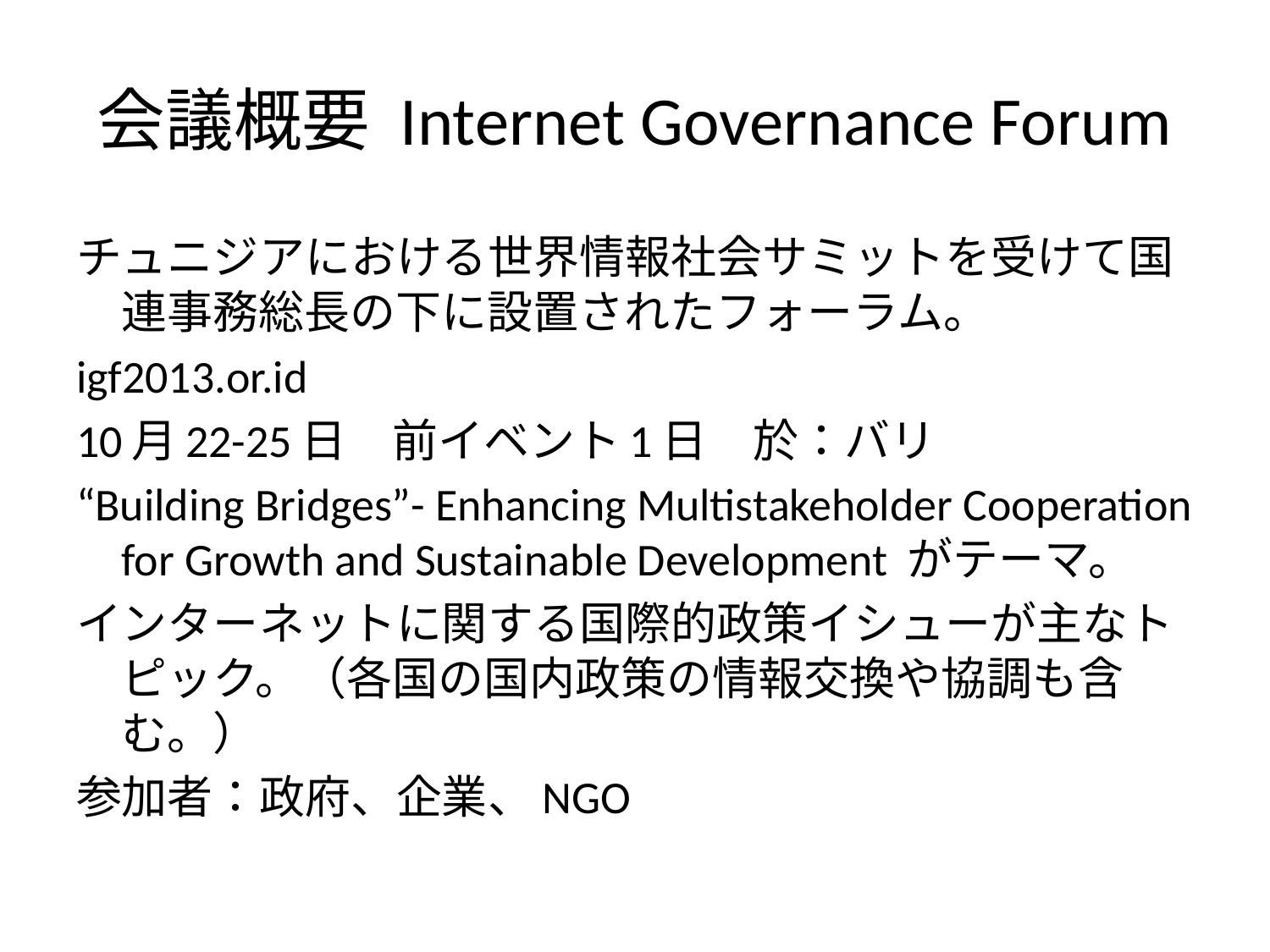

# 会議概要 Internet Governance Forum
チュニジアにおける世界情報社会サミットを受けて国連事務総長の下に設置されたフォーラム。
igf2013.or.id
10月22-25日　前イベント1日　於：バリ
“Building Bridges”- Enhancing Multistakeholder Cooperation for Growth and Sustainable Development がテーマ。
インターネットに関する国際的政策イシューが主なトピック。（各国の国内政策の情報交換や協調も含む。）
参加者：政府、企業、NGO